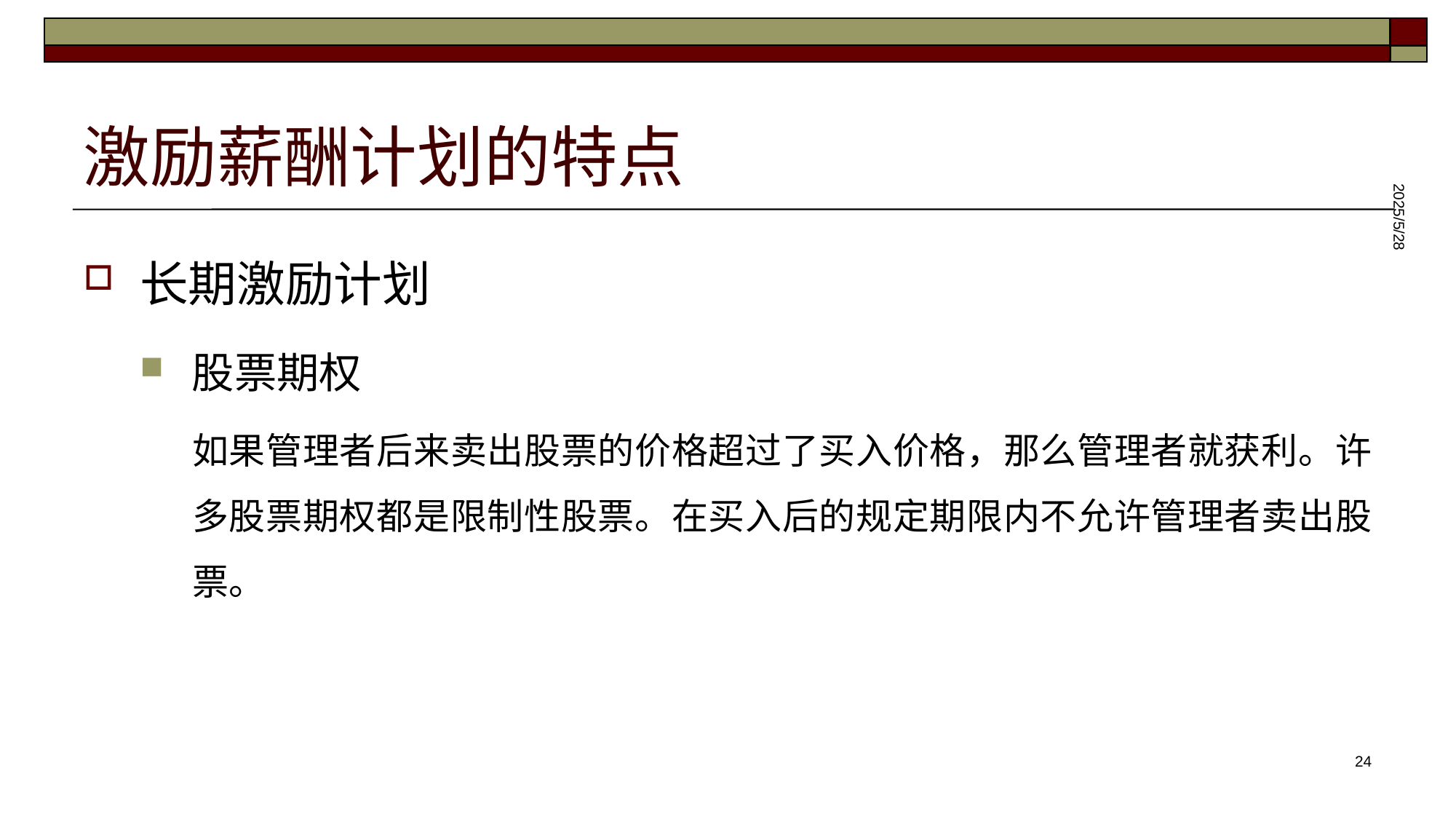

# 激励薪酬计划的特点
2025/5/28
长期激励计划
股票期权
如果管理者后来卖出股票的价格超过了买入价格，那么管理者就获利。许多股票期权都是限制性股票。在买入后的规定期限内不允许管理者卖出股票。

24